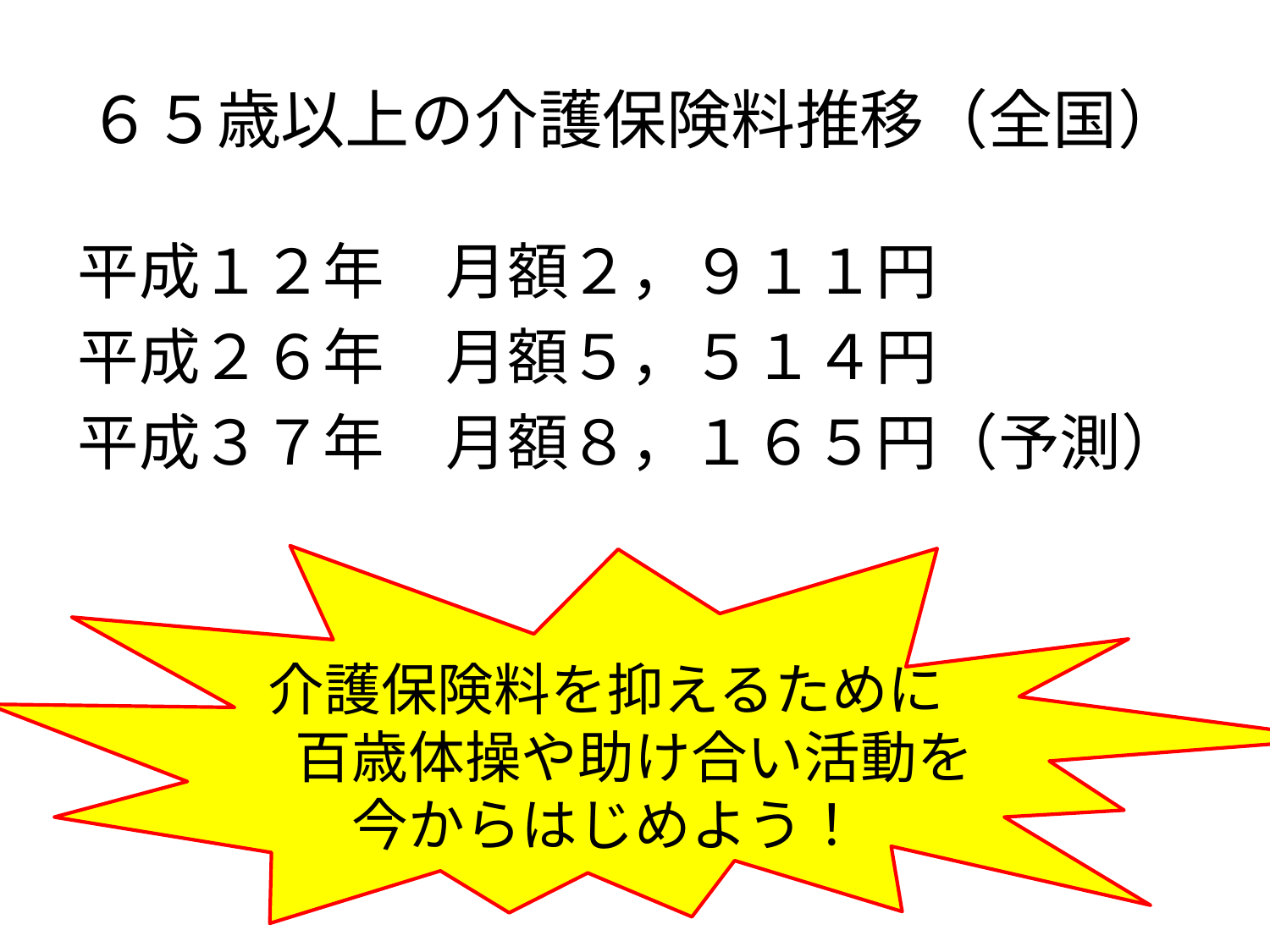

# ６５歳以上の介護保険料推移（全国）
平成１２年　月額２，９１１円
平成２６年　月額５，５１４円
平成３７年　月額８，１６５円（予測）

介護保険料を抑えるために
　百歳体操や助け合い活動を
今からはじめよう！